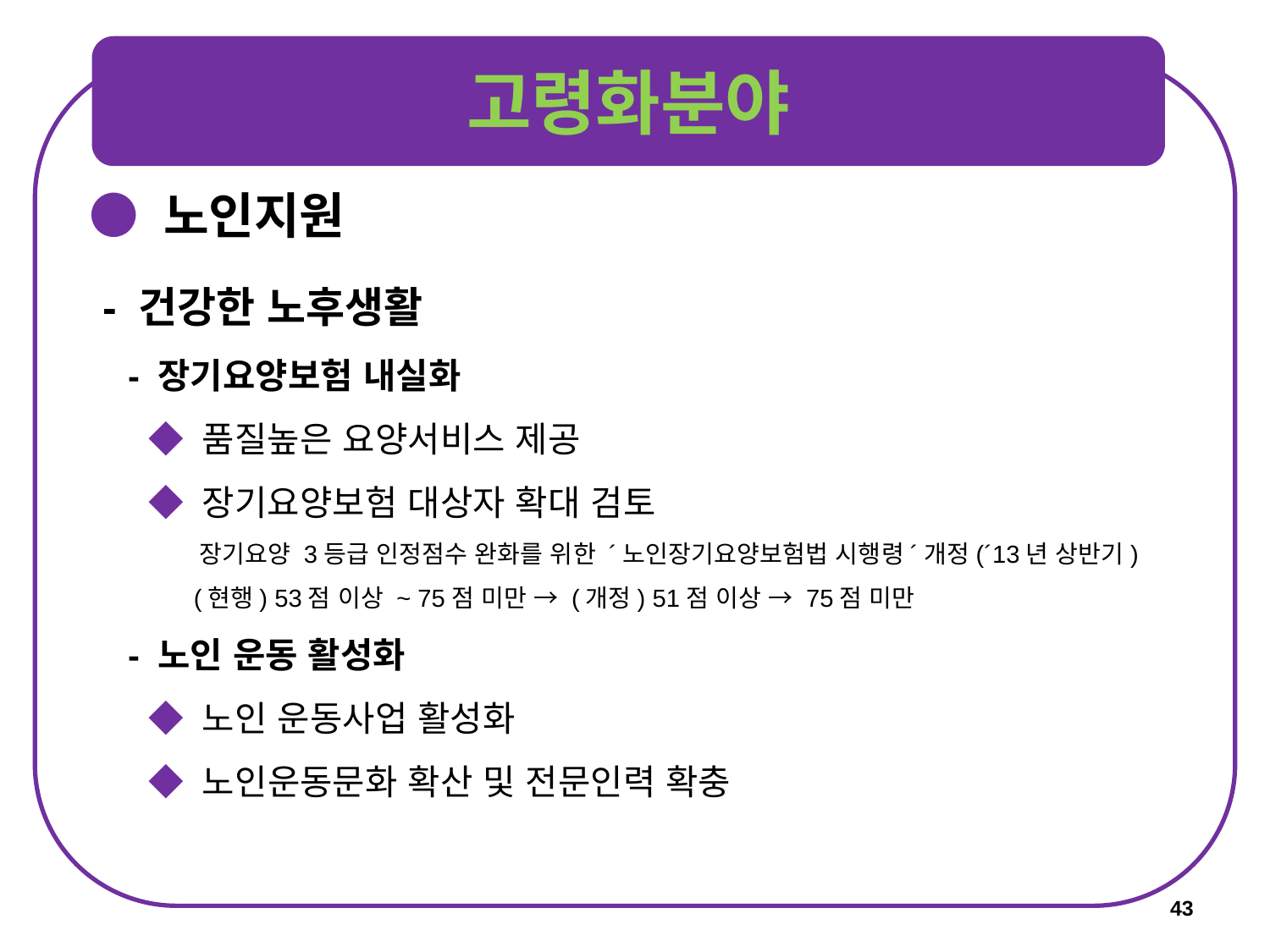

고령화분야

● 노인지원
 - 건강한 노후생활
    - 장기요양보험 내실화
      ◆ 품질높은 요양서비스 제공
      ◆ 장기요양보험 대상자 확대 검토
               장기요양 3등급 인정점수 완화를 위한 ´노인장기요양보험법 시행령´개정(´13년 상반기)
               (현행) 53점 이상 ~ 75점 미만 → (개정) 51점 이상 → 75점 미만
    - 노인 운동 활성화
      ◆ 노인 운동사업 활성화
      ◆ 노인운동문화 확산 및 전문인력 확충

43